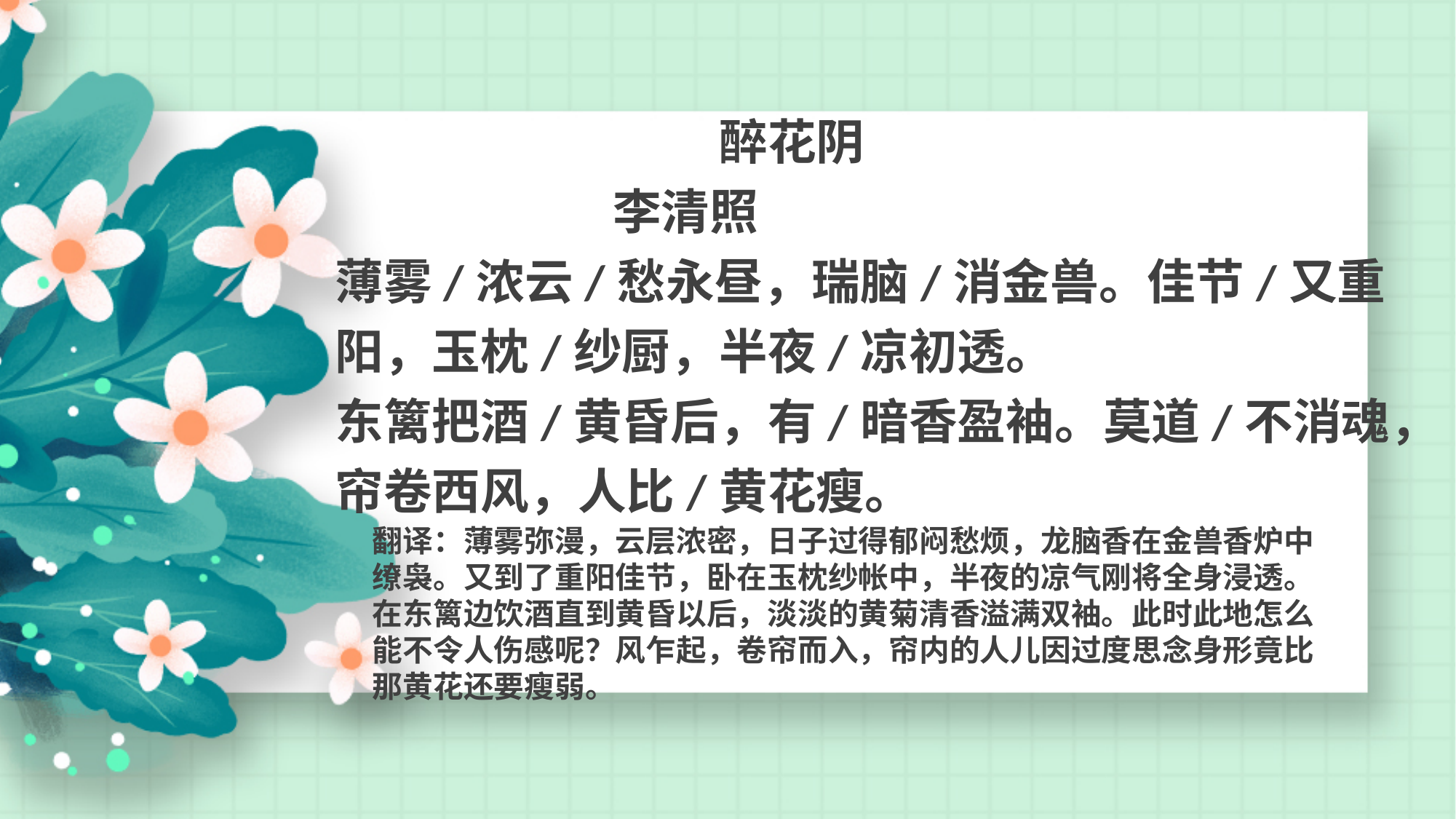

醉花阴
                        李清照
薄雾/浓云/愁永昼，瑞脑/消金兽。佳节/又重阳，玉枕/纱厨，半夜/凉初透。
东篱把酒/黄昏后，有/暗香盈袖。莫道/不消魂，帘卷西风，人比/黄花瘦。

翻译：薄雾弥漫，云层浓密，日子过得郁闷愁烦，龙脑香在金兽香炉中缭袅。又到了重阳佳节，卧在玉枕纱帐中，半夜的凉气刚将全身浸透。
在东篱边饮酒直到黄昏以后，淡淡的黄菊清香溢满双袖。此时此地怎么能不令人伤感呢？风乍起，卷帘而入，帘内的人儿因过度思念身形竟比那黄花还要瘦弱。